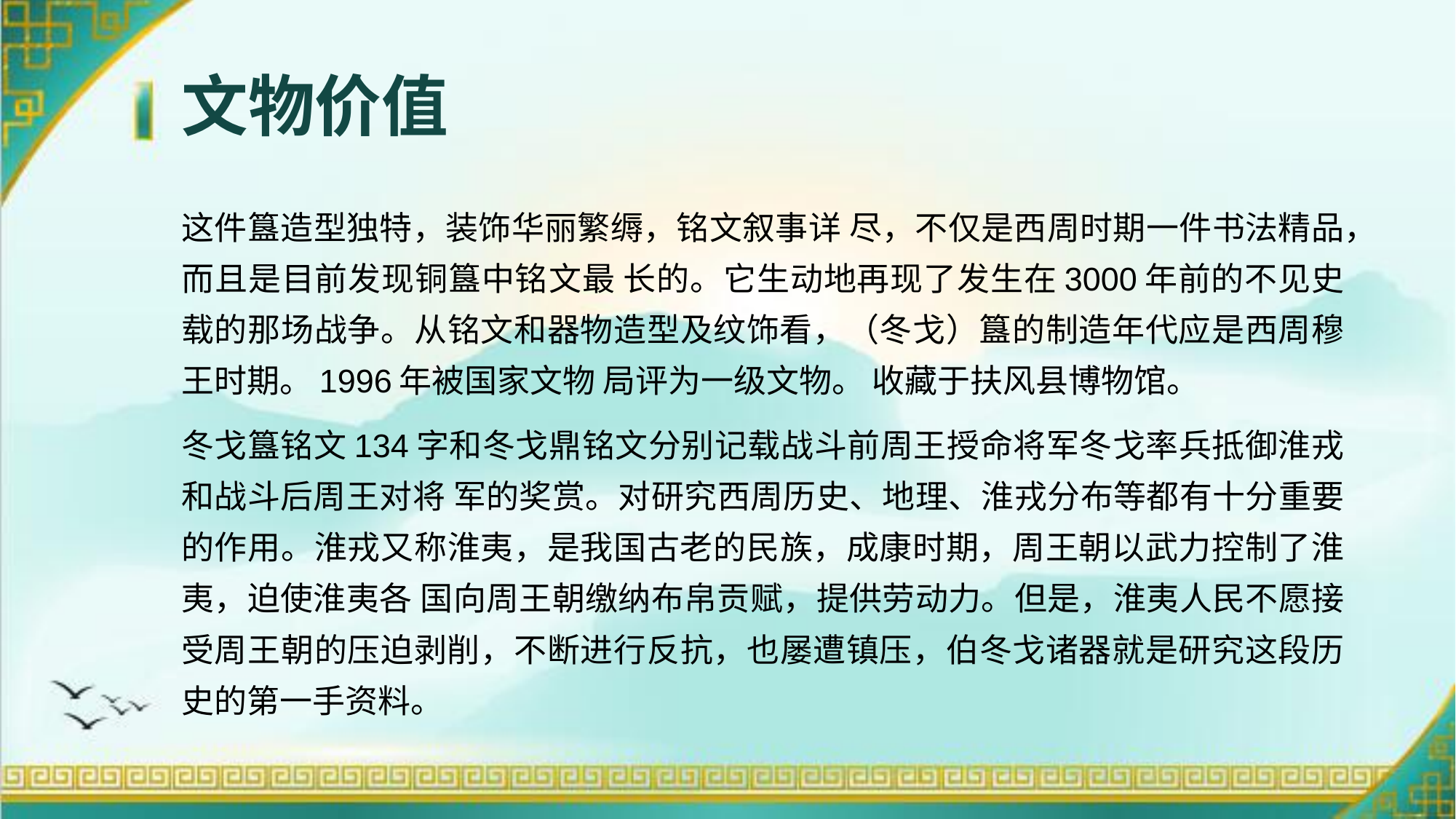

# 文物价值
这件簋造型独特，装饰华丽繁缛，铭文叙事详 尽，不仅是西周时期一件书法精品，而且是目前发现铜簋中铭文最 长的。它生动地再现了发生在3000年前的不见史载的那场战争。从铭文和器物造型及纹饰看，（冬戈）簋的制造年代应是西周穆王时期。1996年被国家文物 局评为一级文物。 收藏于扶风县博物馆。
冬戈簋铭文134字和冬戈鼎铭文分别记载战斗前周王授命将军冬戈率兵抵御淮戎和战斗后周王对将 军的奖赏。对研究西周历史、地理、淮戎分布等都有十分重要的作用。淮戎又称淮夷，是我国古老的民族，成康时期，周王朝以武力控制了淮夷，迫使淮夷各 国向周王朝缴纳布帛贡赋，提供劳动力。但是，淮夷人民不愿接受周王朝的压迫剥削，不断进行反抗，也屡遭镇压，伯冬戈诸器就是研究这段历史的第一手资料。